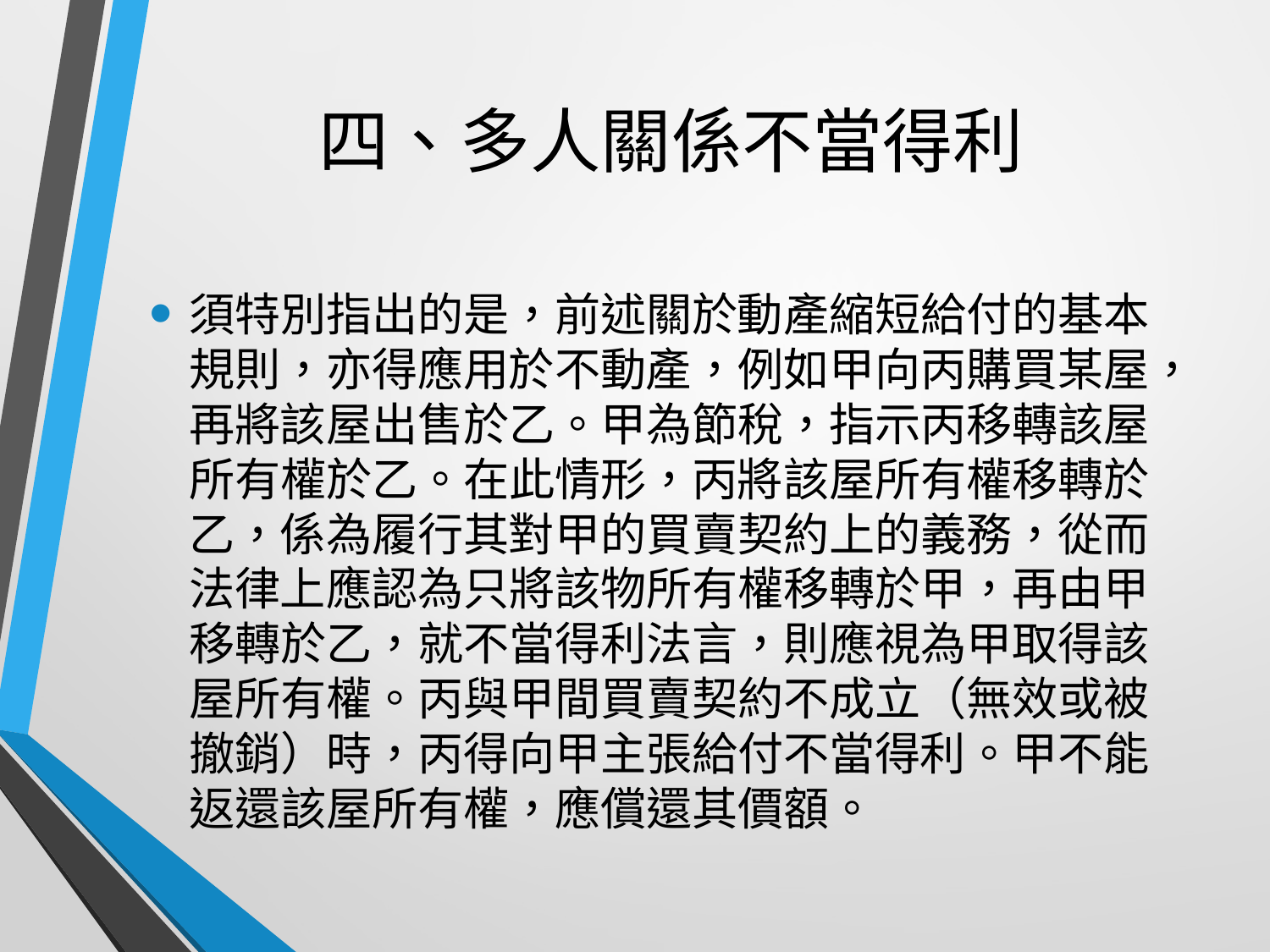

# 四、多人關係不當得利
須特別指出的是，前述關於動產縮短給付的基本規則，亦得應用於不動產，例如甲向丙購買某屋，再將該屋出售於乙。甲為節稅，指示丙移轉該屋所有權於乙。在此情形，丙將該屋所有權移轉於乙，係為履行其對甲的買賣契約上的義務，從而法律上應認為只將該物所有權移轉於甲，再由甲移轉於乙，就不當得利法言，則應視為甲取得該屋所有權。丙與甲間買賣契約不成立（無效或被撤銷）時，丙得向甲主張給付不當得利。甲不能返還該屋所有權，應償還其價額。